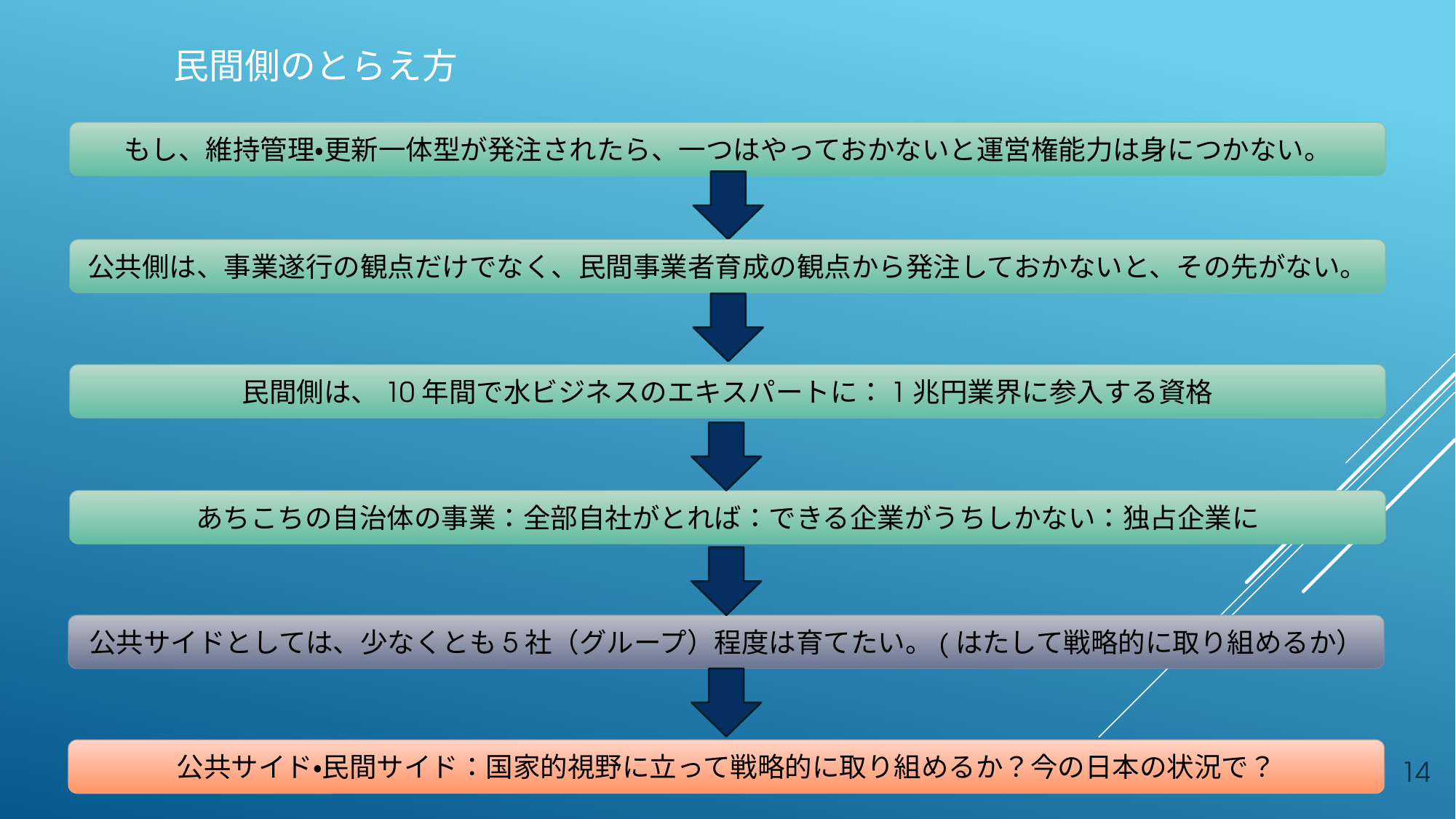

# 民間側のとらえ方
もし、維持管理・更新一体型が発注されたら、一つはやっておかないと運営権能力は身につかない。

公共側は、事業遂行の観点だけでなく、民間事業者育成の観点から発注しておかないと、その先がない。

民間側は、10年間で水ビジネスのエキスパートに：1兆円業界に参入する資格

あちこちの自治体の事業：全部自社がとれば：できる企業がうちしかない：独占企業に

公共サイドとしては、少なくとも5社（グループ）程度は育てたい。(はたして戦略的に取り組めるか）

14
ウオーターPPP
公共サイド・民間サイド：国家的視野に立って戦略的に取り組めるか？今の日本の状況で？